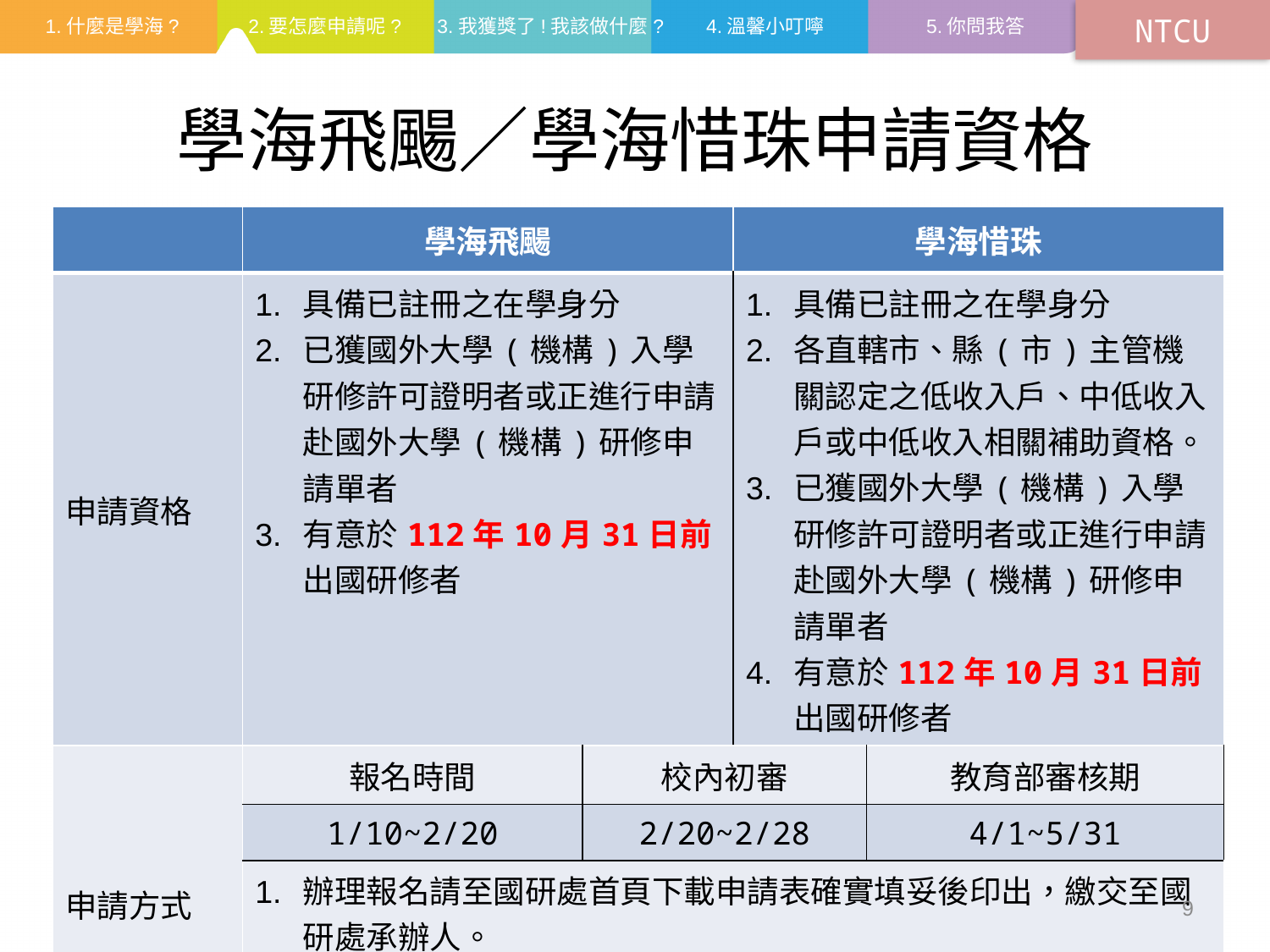

NTCU
# 學海飛颺／學海惜珠申請資格
|  | 學海飛颺 |  | 學海惜珠 |  |
| --- | --- | --- | --- | --- |
| 申請資格 | 具備已註冊之在學身分 已獲國外大學(機構)入學研修許可證明者或正進行申請赴國外大學(機構)研修申請單者 有意於112年10月31日前出國研修者 |  | 具備已註冊之在學身分 各直轄市、縣(市)主管機關認定之低收入戶、中低收入戶或中低收入相關補助資格。 已獲國外大學(機構)入學研修許可證明者或正進行申請赴國外大學(機構)研修申請單者 有意於112年10月31日前出國研修者 |  |
| 申請方式 | 報名時間 | 校內初審 |  | 教育部審核期 |
|  | 1/10~2/20 | 2/20~2/28 |  | 4/1~5/31 |
|  | 辦理報名請至國研處首頁下載申請表確實填妥後印出，繳交至國研處承辦人。 初審通過者請至國研處申請預約時間填報個人資料至學海計畫網。 |  |  |  |
9